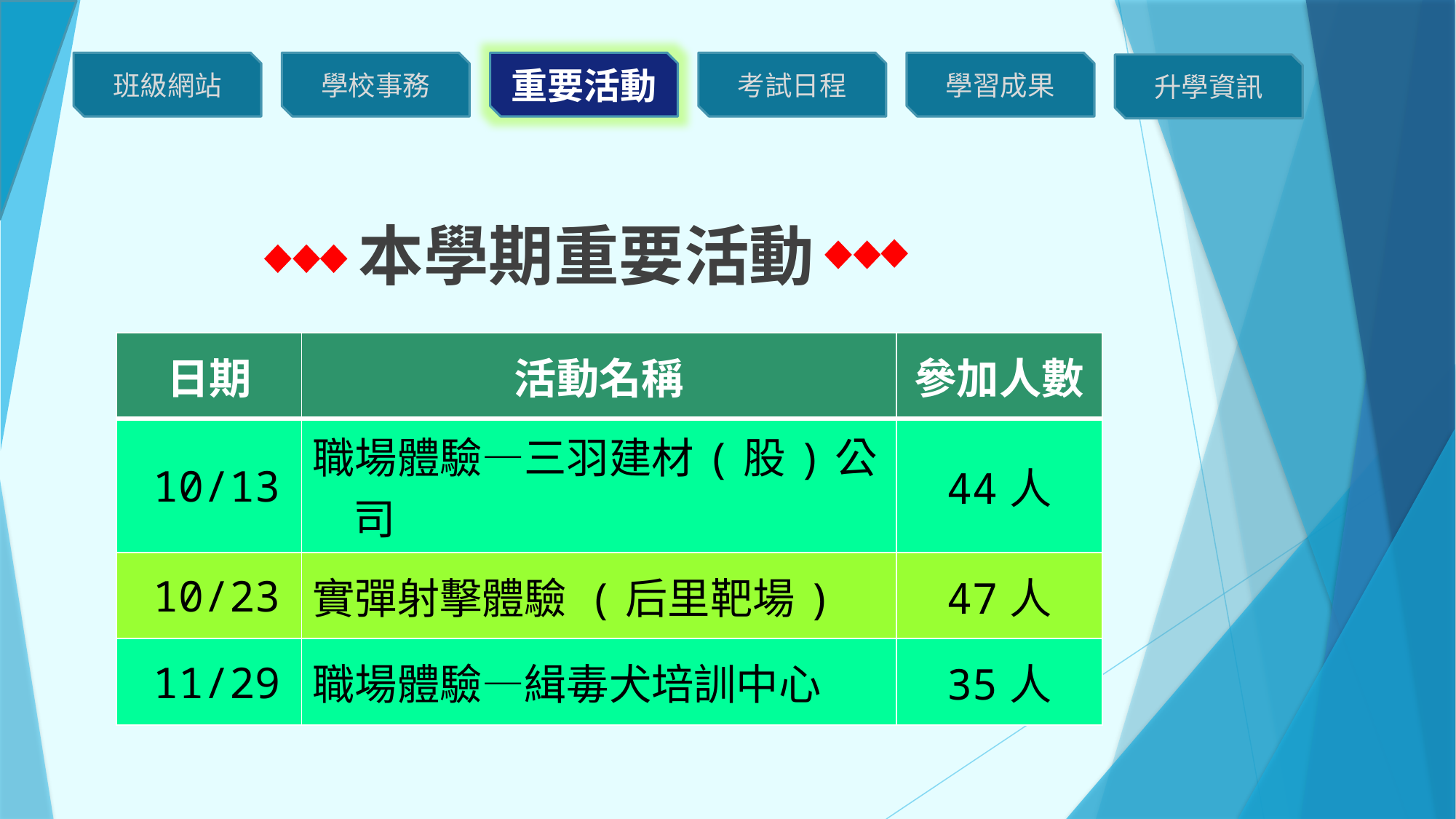

本學期重要活動

| 日期 | 活動名稱 | 參加人數 |
| --- | --- | --- |
| 10/13 | 職場體驗—三羽建材(股)公司 | 44人 |
| 10/23 | 實彈射擊體驗 (后里靶場) | 47人 |
| 11/29 | 職場體驗—緝毒犬培訓中心 | 35人 |